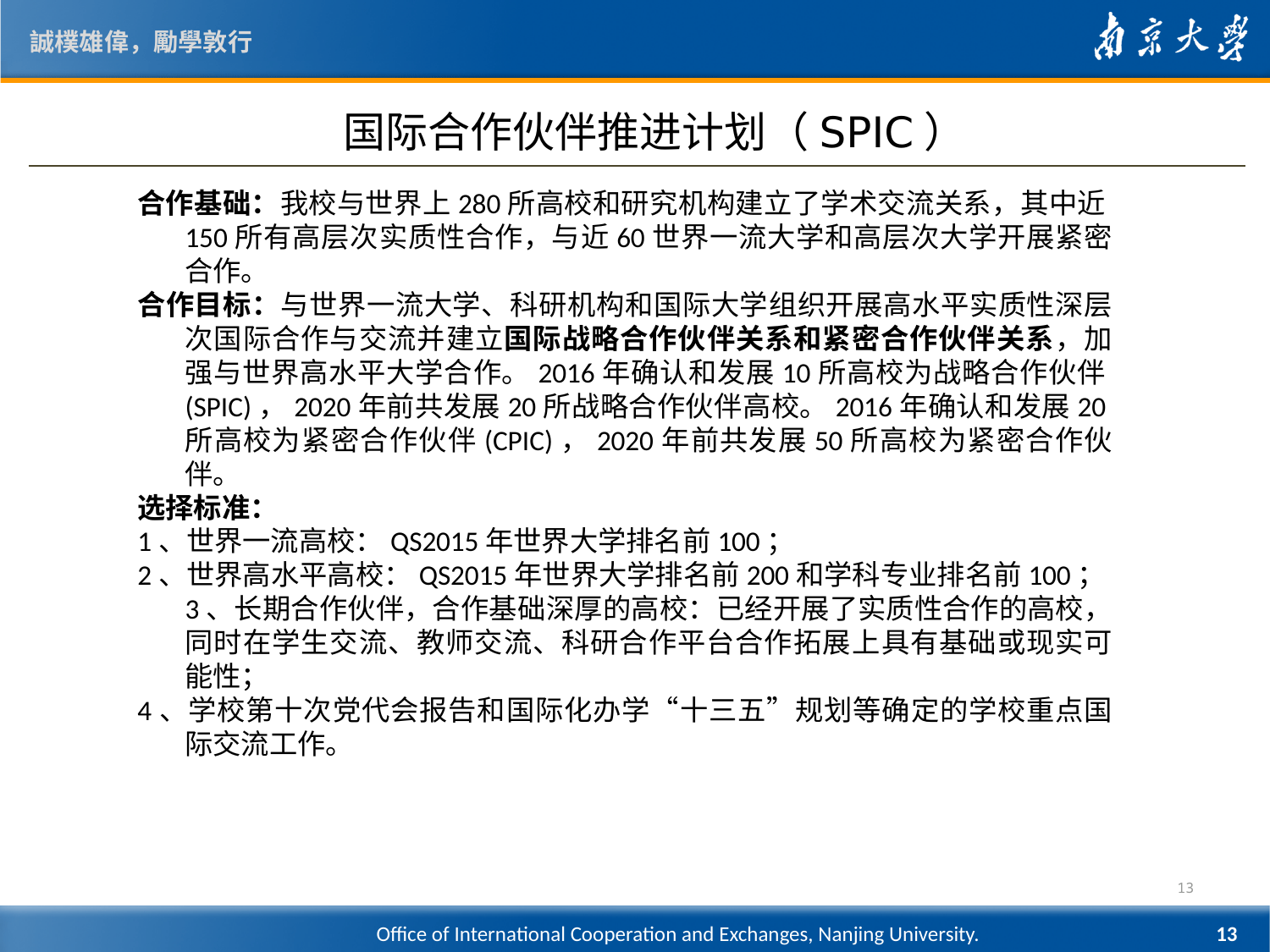

国际合作伙伴推进计划（SPIC）
合作基础：我校与世界上280所高校和研究机构建立了学术交流关系，其中近150所有高层次实质性合作，与近60世界一流大学和高层次大学开展紧密合作。
合作目标：与世界一流大学、科研机构和国际大学组织开展高水平实质性深层次国际合作与交流并建立国际战略合作伙伴关系和紧密合作伙伴关系，加强与世界高水平大学合作。2016年确认和发展10所高校为战略合作伙伴(SPIC)，2020年前共发展20所战略合作伙伴高校。2016年确认和发展20所高校为紧密合作伙伴(CPIC)，2020年前共发展50所高校为紧密合作伙伴。
选择标准：
1、世界一流高校：QS2015年世界大学排名前100；
2、世界高水平高校：QS2015年世界大学排名前200和学科专业排名前100；3、长期合作伙伴，合作基础深厚的高校：已经开展了实质性合作的高校，同时在学生交流、教师交流、科研合作平台合作拓展上具有基础或现实可能性；
4、学校第十次党代会报告和国际化办学“十三五”规划等确定的学校重点国际交流工作。

13